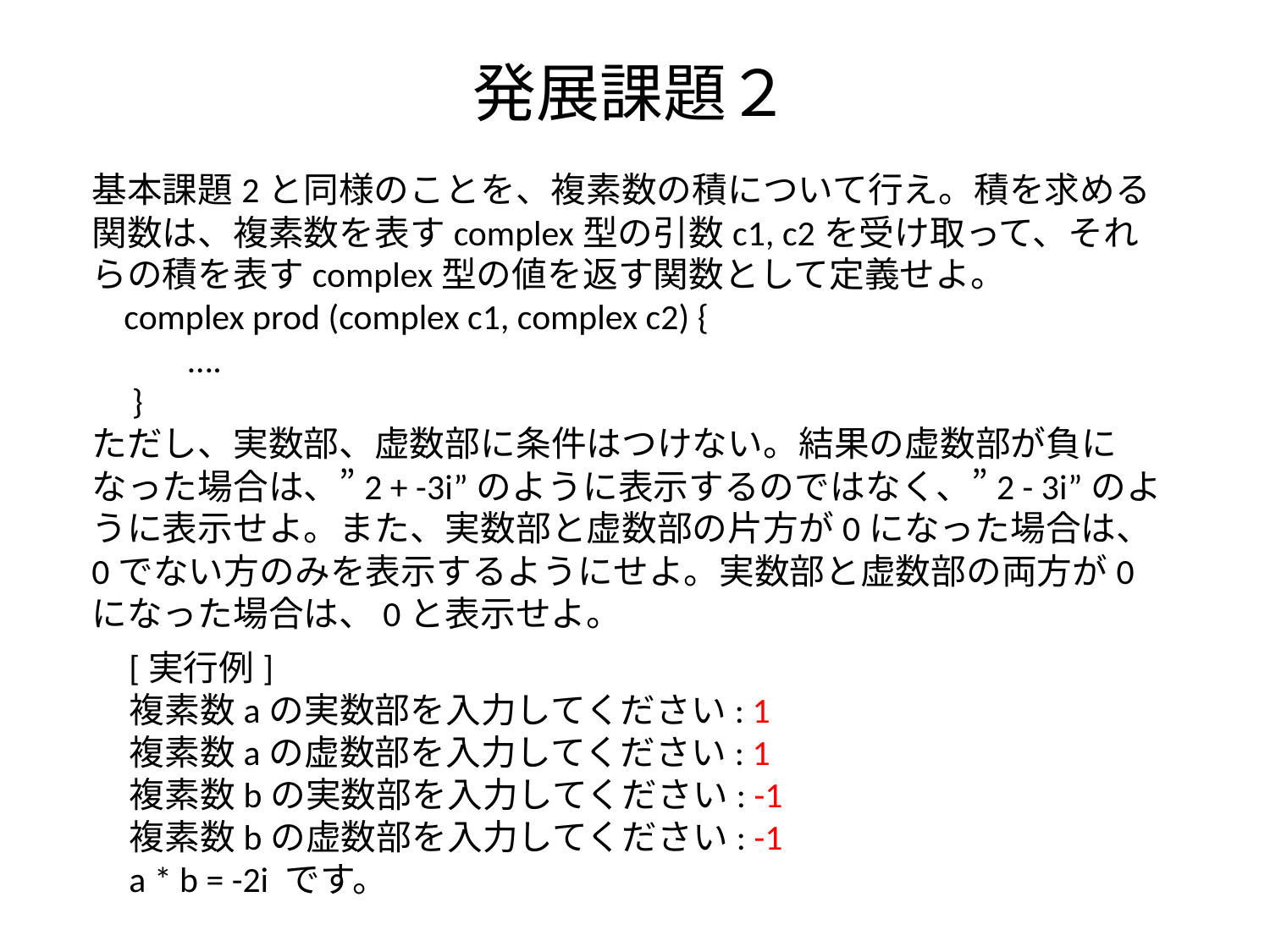

# 発展課題２
基本課題2と同様のことを、複素数の積について行え。積を求める関数は、複素数を表すcomplex型の引数c1, c2を受け取って、それらの積を表すcomplex型の値を返す関数として定義せよ。
    complex prod (complex c1, complex c2) {
            ….
     }
ただし、実数部、虚数部に条件はつけない。結果の虚数部が負になった場合は、”2 + -3i”のように表示するのではなく、”2 - 3i”のように表示せよ。また、実数部と虚数部の片方が0になった場合は、0でない方のみを表示するようにせよ。実数部と虚数部の両方が0になった場合は、0と表示せよ。
[実行例]
複素数aの実数部を入力してください: 1
複素数aの虚数部を入力してください: 1
複素数bの実数部を入力してください: -1
複素数bの虚数部を入力してください: -1
a * b = -2i です。